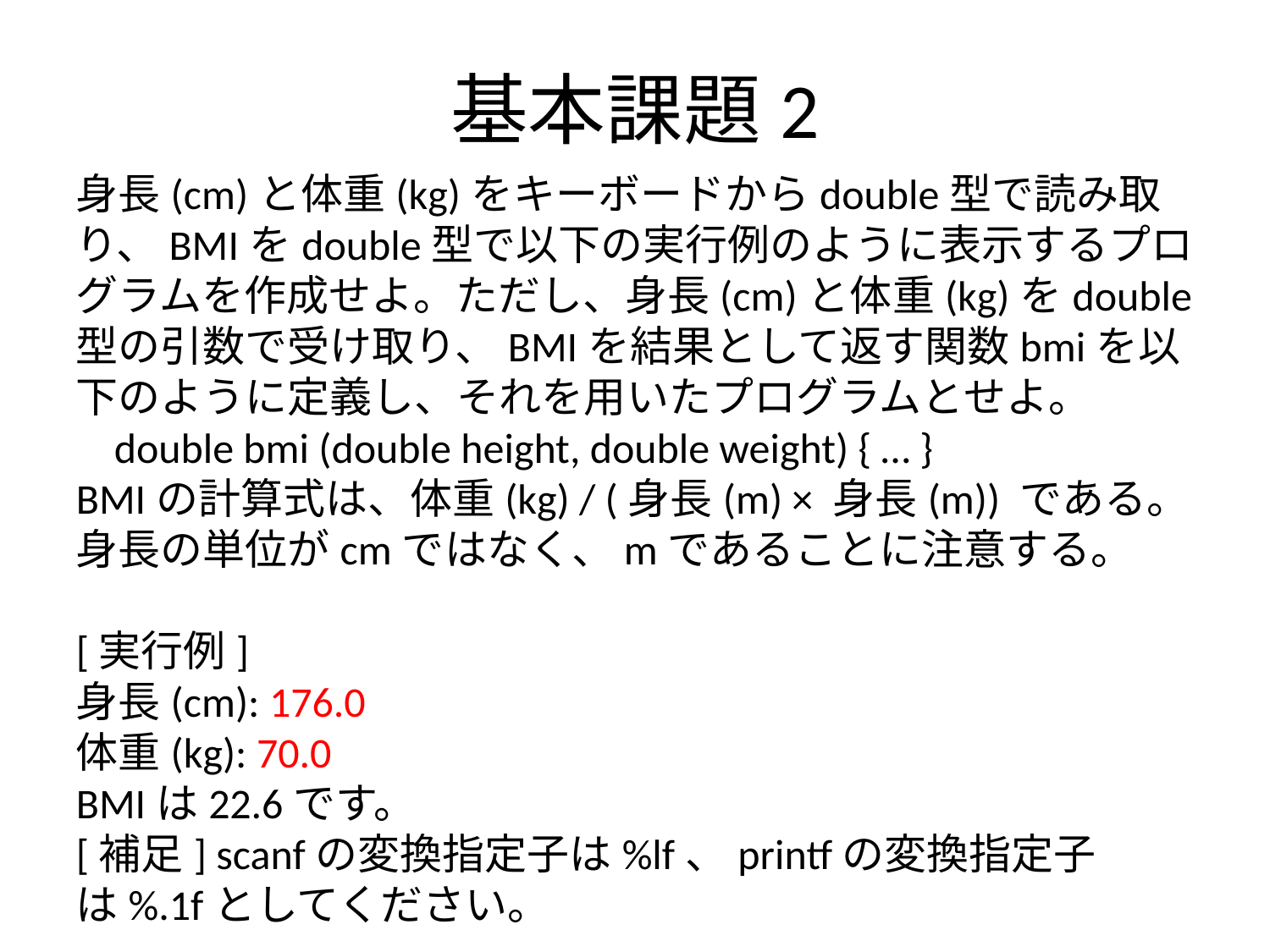

# 基本課題2
身長(cm)と体重(kg)をキーボードからdouble型で読み取り、BMIをdouble型で以下の実行例のように表示するプログラムを作成せよ。ただし、身長(cm)と体重(kg)をdouble型の引数で受け取り、BMIを結果として返す関数bmiを以下のように定義し、それを用いたプログラムとせよ。
    double bmi (double height, double weight) { … }
BMIの計算式は、体重(kg) / (身長(m) × 身長(m)) である。身長の単位がcmではなく、mであることに注意する。

[実行例]
身長(cm): 176.0
体重(kg): 70.0
BMIは22.6です。
[補足] scanfの変換指定子は%lf、printfの変換指定子は%.1fとしてください。